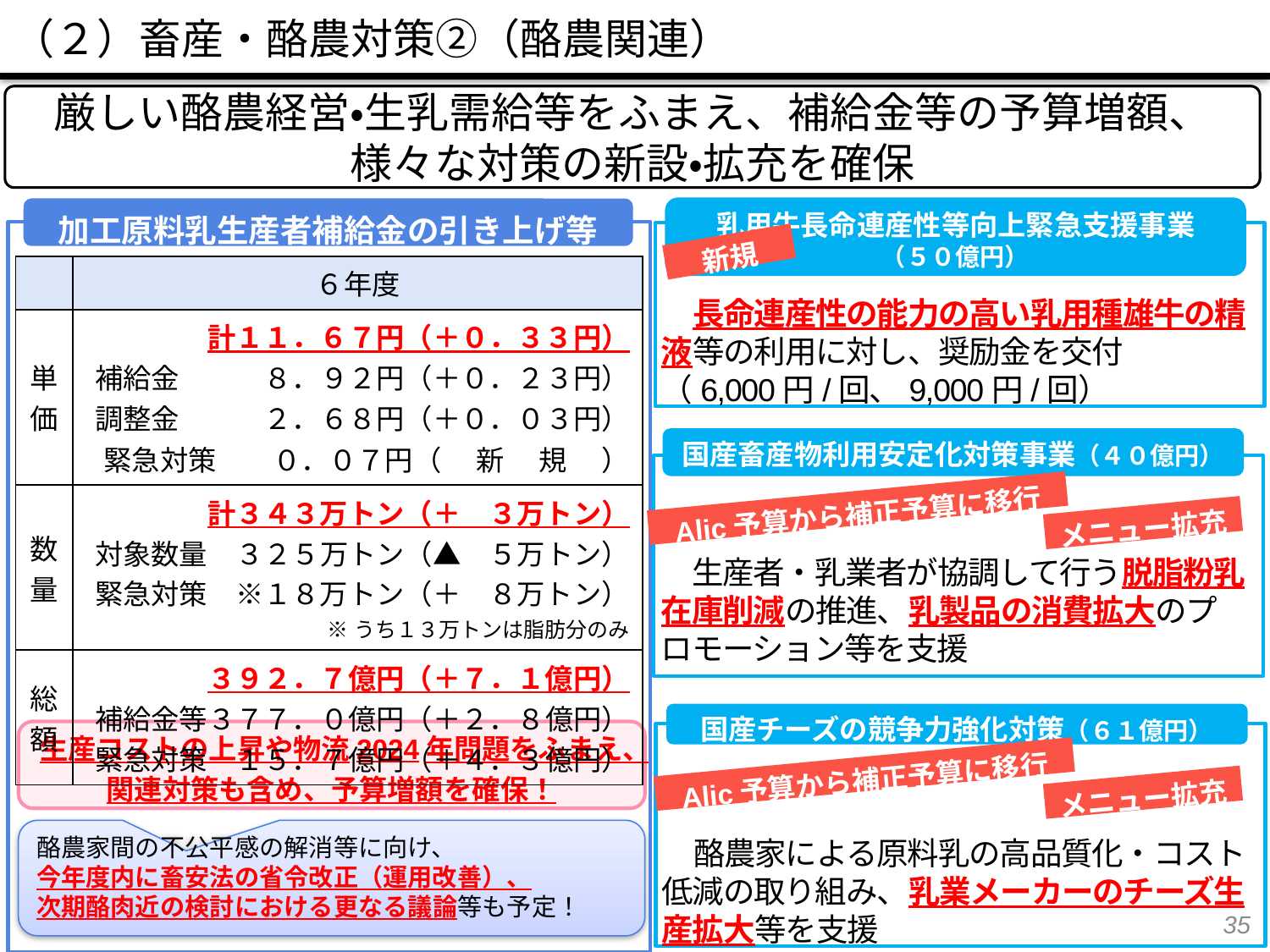

（２）畜産・酪農対策②（酪農関連）
厳しい酪農経営・生乳需給等をふまえ、補給金等の予算増額、
様々な対策の新設・拡充を確保
乳用牛長命連産性等向上緊急支援事業
（５０億円）
加工原料乳生産者補給金の引き上げ等

新規
|  | ６年度 |
| --- | --- |
| 単価 | 計１１．６７円（＋０．３３円） 補給金　　　８．９２円（＋０．２３円） 調整金　　　２．６８円（＋０．０３円） 緊急対策　　０．０７円（　 新　 規 　） |
| 数量 | 計３４３万トン（＋　３万トン） 対象数量　３２５万トン（▲　５万トン） 緊急対策　※１８万トン（＋　８万トン） ※うち１３万トンは脂肪分のみ |
| 総額 | ３９２．７億円（＋７．１億円） 補給金等３７７．０億円（＋２．８億円） 緊急対策　１５．７億円（＋４．３億円） |
　長命連産性の能力の高い乳用種雄牛の精液等の利用に対し、奨励金を交付
（6,000円/回、9,000円/回）
国産畜産物利用安定化対策事業（４０億円）

Alic予算から補正予算に移行
メニュー拡充
　生産者・乳業者が協調して行う脱脂粉乳在庫削減の推進、乳製品の消費拡大のプロモーション等を支援
国産チーズの競争力強化対策（６１億円）
生産コストの上昇や物流2024年問題をふまえ、関連対策も含め、予算増額を確保！

Alic予算から補正予算に移行
メニュー拡充
酪農家間の不公平感の解消等に向け、
今年度内に畜安法の省令改正（運用改善）、
次期酪肉近の検討における更なる議論等も予定！
　酪農家による原料乳の高品質化・コスト低減の取り組み、乳業メーカーのチーズ生産拡大等を支援
35